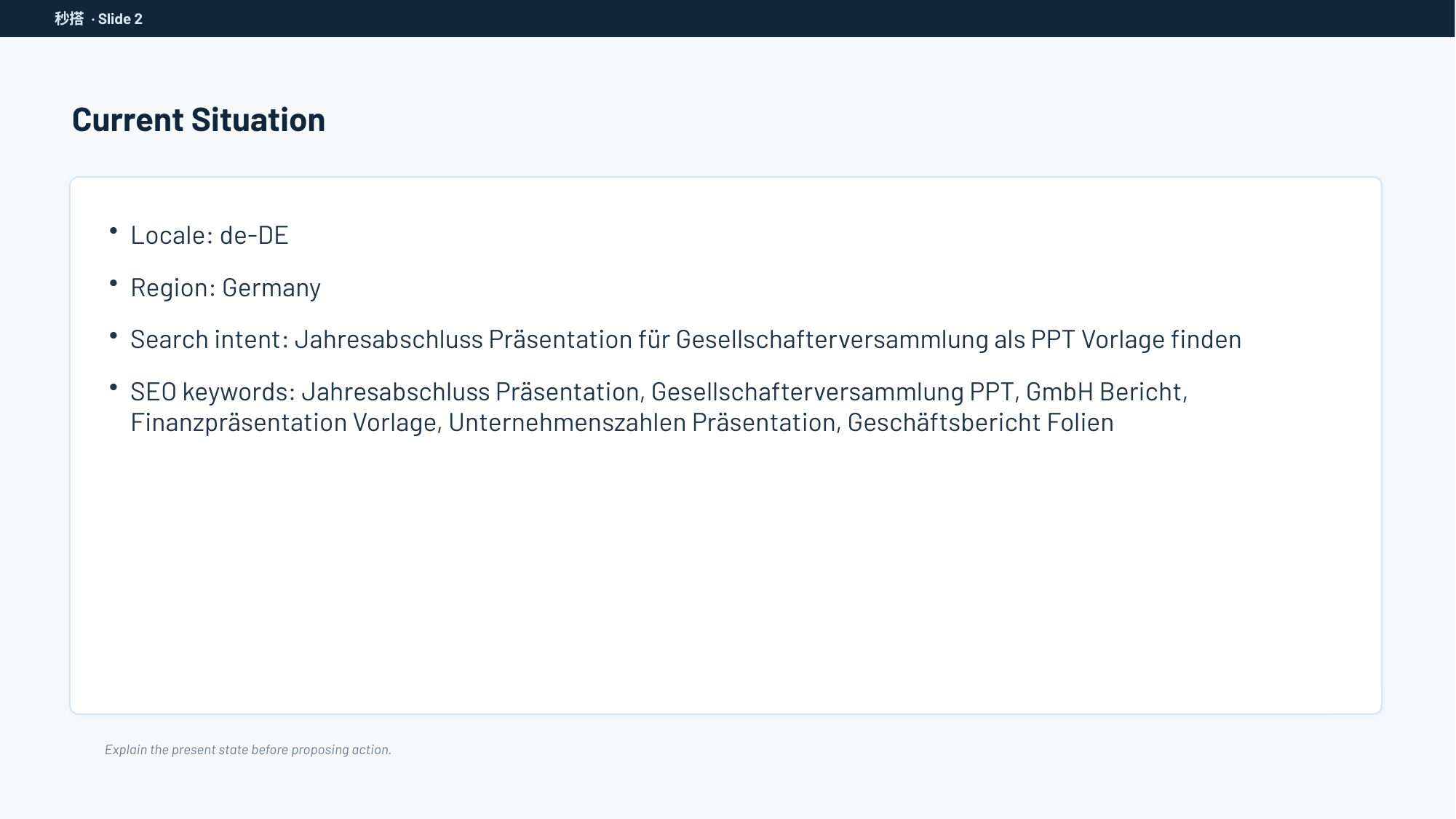

秒搭 · Slide 2
Current Situation

Locale: de-DE
Region: Germany
Search intent: Jahresabschluss Präsentation für Gesellschafterversammlung als PPT Vorlage finden
SEO keywords: Jahresabschluss Präsentation, Gesellschafterversammlung PPT, GmbH Bericht, Finanzpräsentation Vorlage, Unternehmenszahlen Präsentation, Geschäftsbericht Folien
Explain the present state before proposing action.